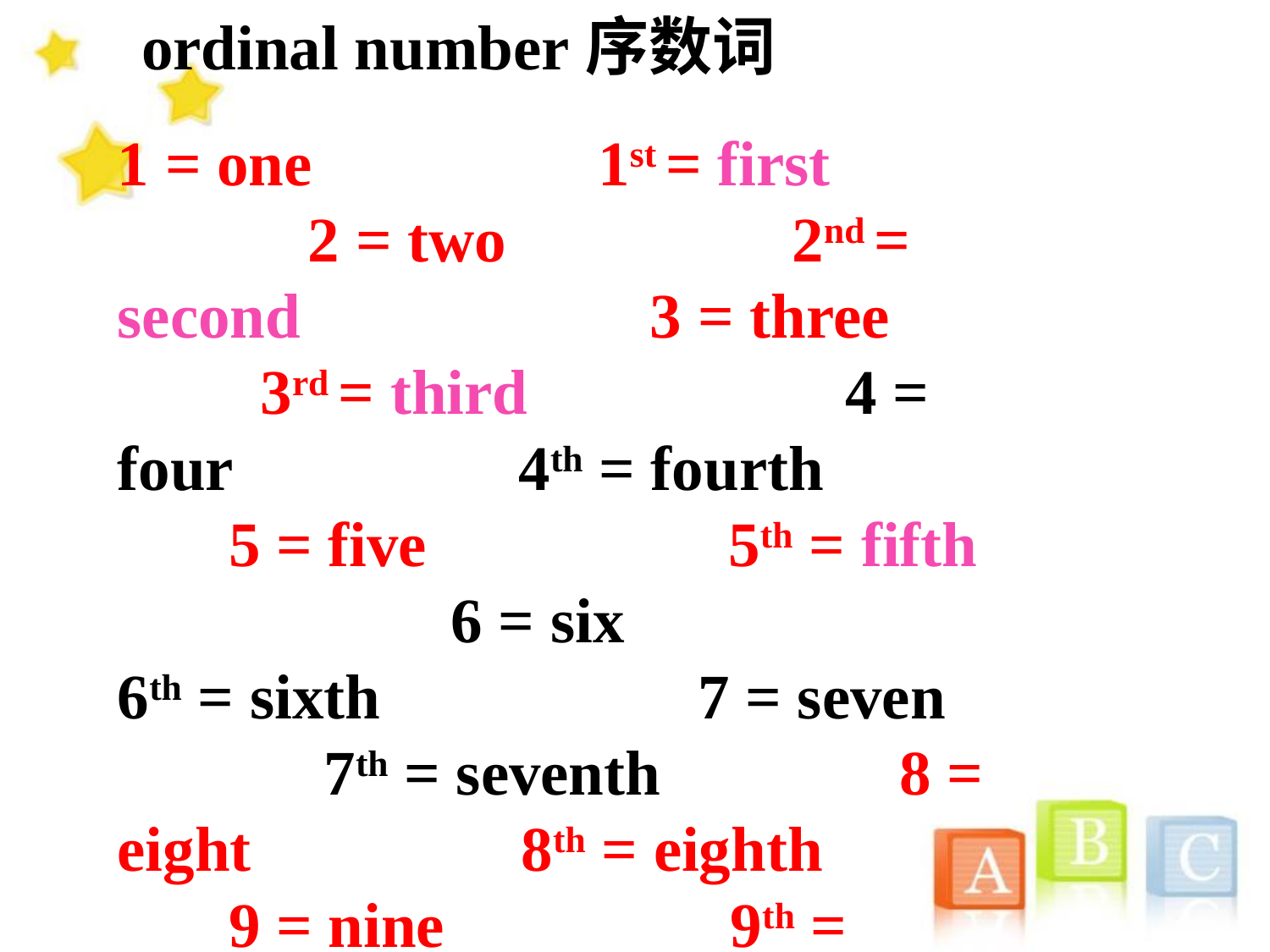

ordinal number序数词
1 = one                  1st = first                       2 = two                  2nd = second                      3 = three                3rd = third                    4 = four                  4th = fourth                  5 = five                   5th = fifth                      6 = six                     6th = sixth                    7 = seven                7th = seventh               8 = eight                 8th = eighth                  9 = nine                  9th = ninth                 10 = ten                  10th = tenth